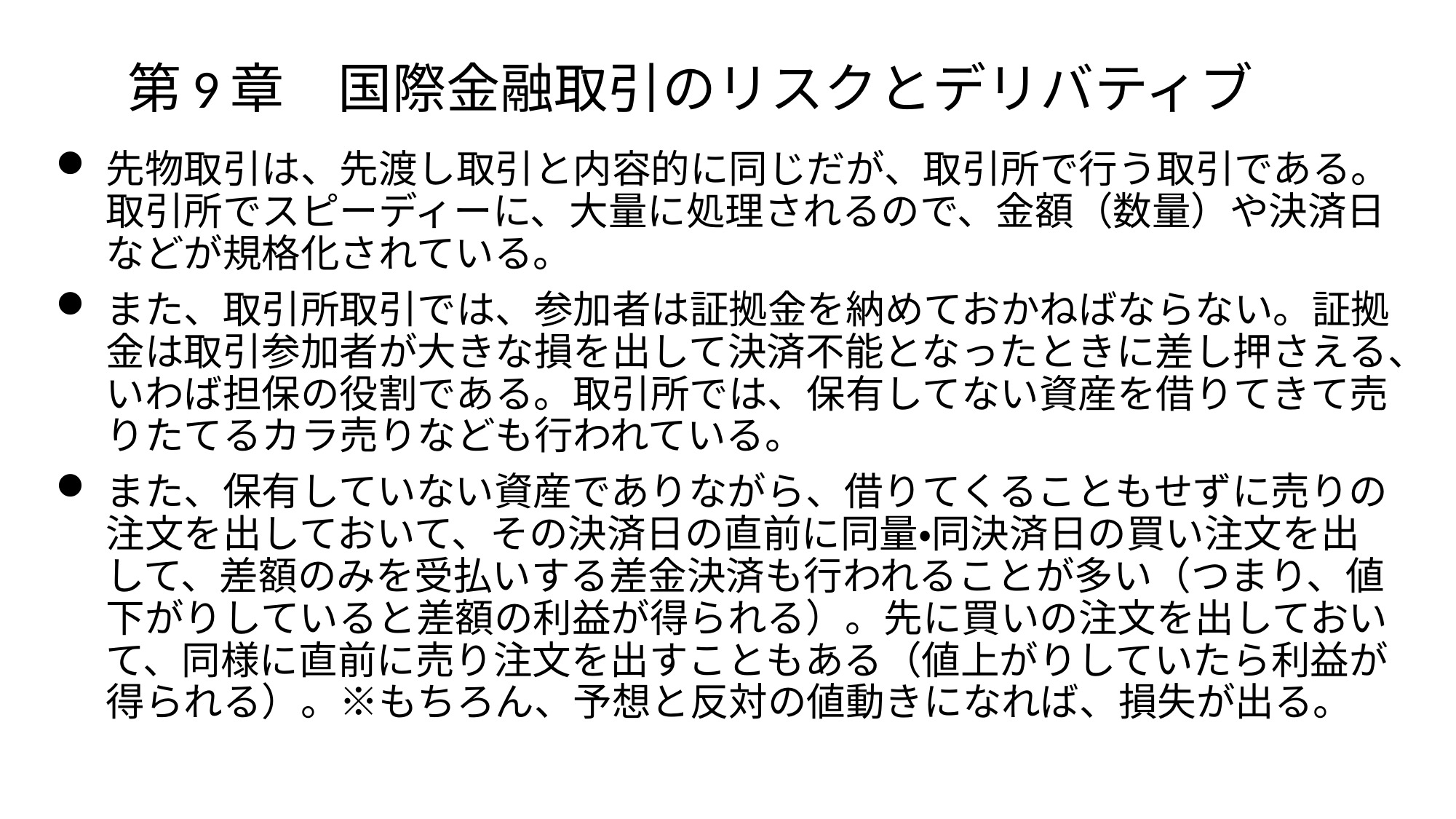

# 第9章　国際金融取引のリスクとデリバティブ
先物取引は、先渡し取引と内容的に同じだが、取引所で行う取引である。取引所でスピーディーに、大量に処理されるので、金額（数量）や決済日などが規格化されている。
また、取引所取引では、参加者は証拠金を納めておかねばならない。証拠金は取引参加者が大きな損を出して決済不能となったときに差し押さえる、いわば担保の役割である。取引所では、保有してない資産を借りてきて売りたてるカラ売りなども行われている。
また、保有していない資産でありながら、借りてくることもせずに売りの注文を出しておいて、その決済日の直前に同量・同決済日の買い注文を出して、差額のみを受払いする差金決済も行われることが多い（つまり、値下がりしていると差額の利益が得られる）。先に買いの注文を出しておいて、同様に直前に売り注文を出すこともある（値上がりしていたら利益が得られる）。※もちろん、予想と反対の値動きになれば、損失が出る。